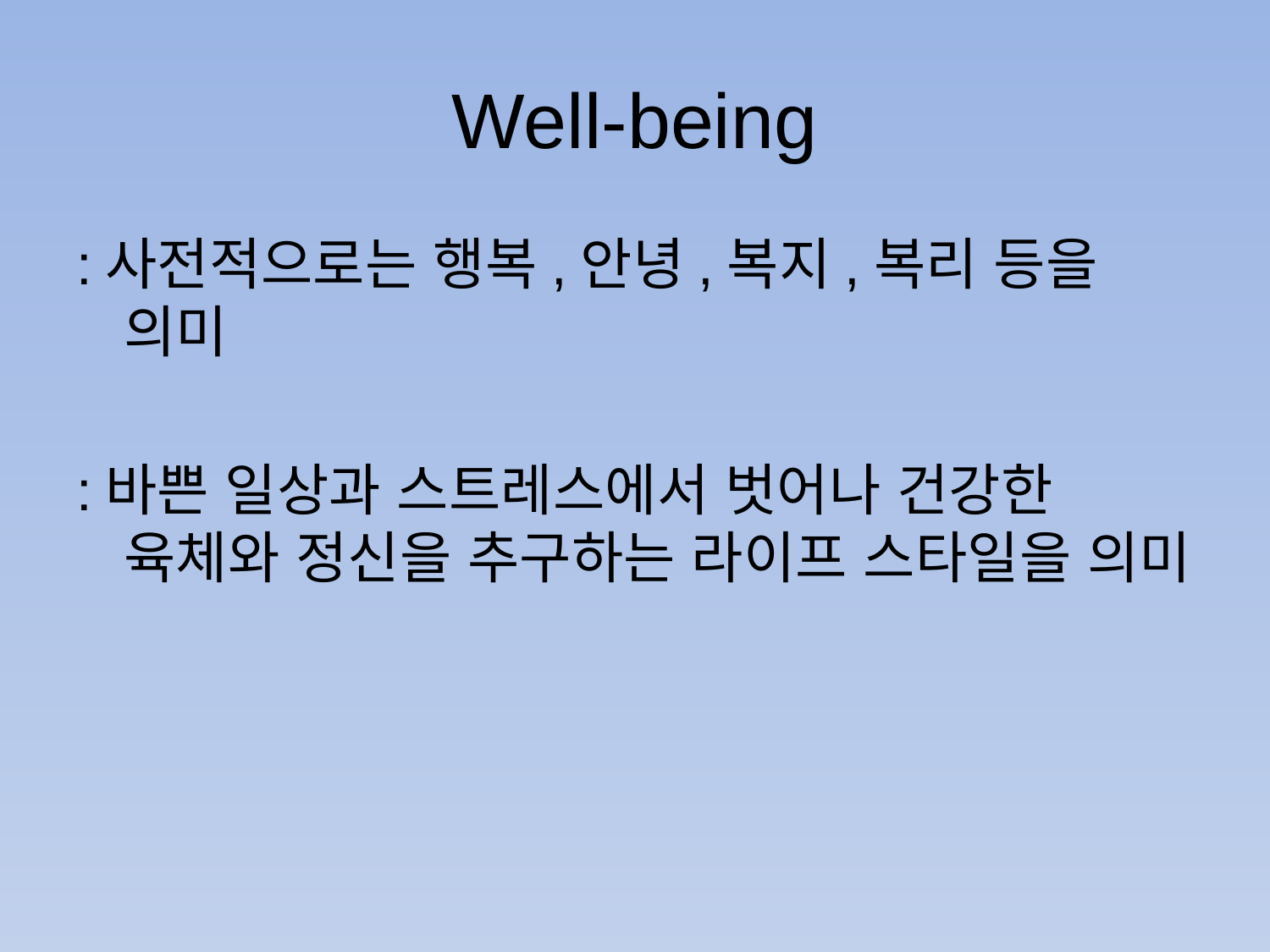

# Well-being
:사전적으로는 행복,안녕,복지,복리 등을 의미

:바쁜 일상과 스트레스에서 벗어나 건강한 육체와 정신을 추구하는 라이프 스타일을 의미